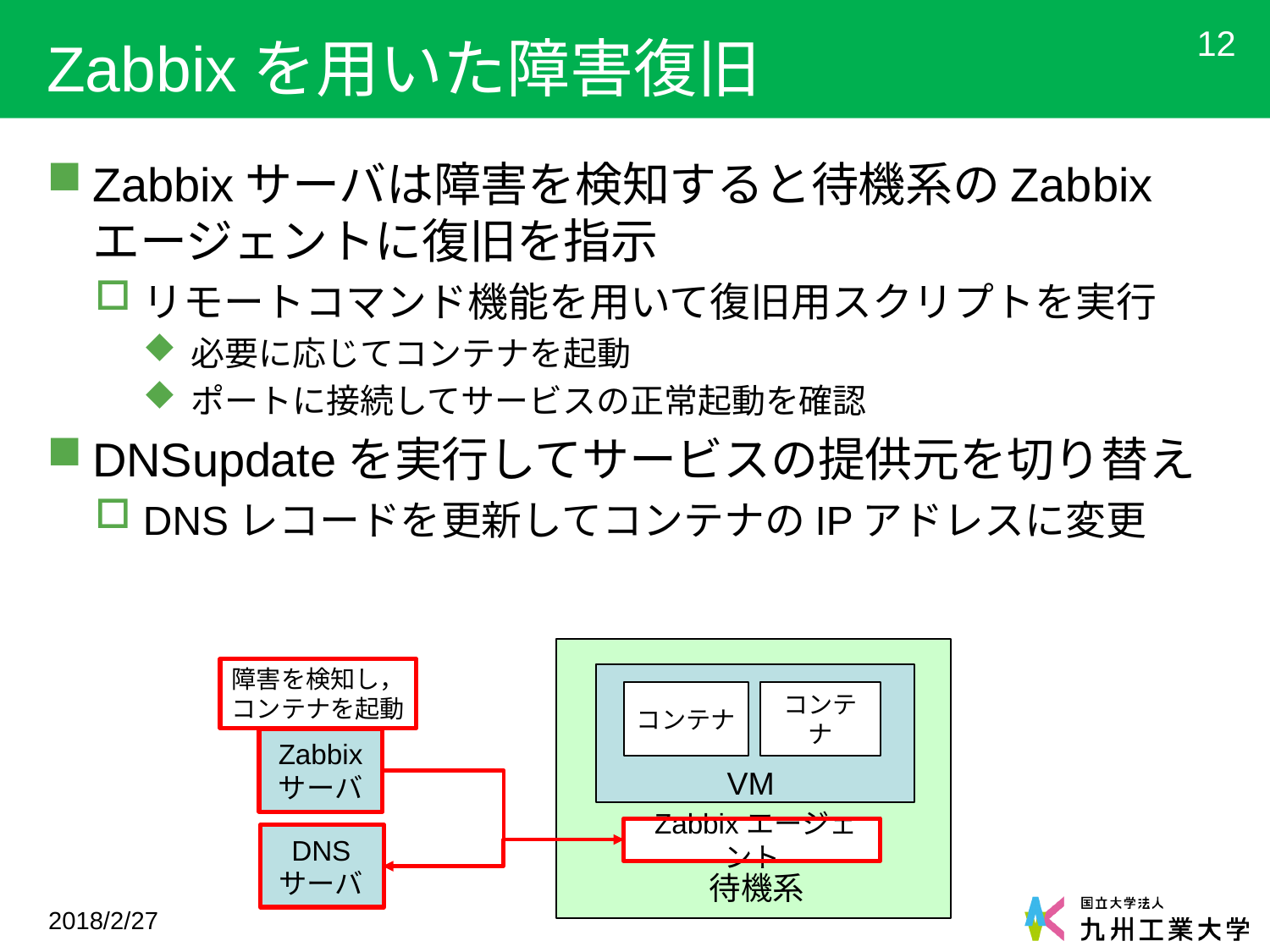

# Zabbixを用いた障害復旧
12
Zabbixサーバは障害を検知すると待機系のZabbix
エージェントに復旧を指示
リモートコマンド機能を用いて復旧用スクリプトを実行
必要に応じてコンテナを起動
ポートに接続してサービスの正常起動を確認
DNSupdateを実行してサービスの提供元を切り替え
DNSレコードを更新してコンテナのIPアドレスに変更

障害を検知し，
コンテナを起動

コンテナ
コンテナ

Zabbix
サーバ
VM
 Zabbixエージェント

DNS
サーバ
待機系
2018/2/27